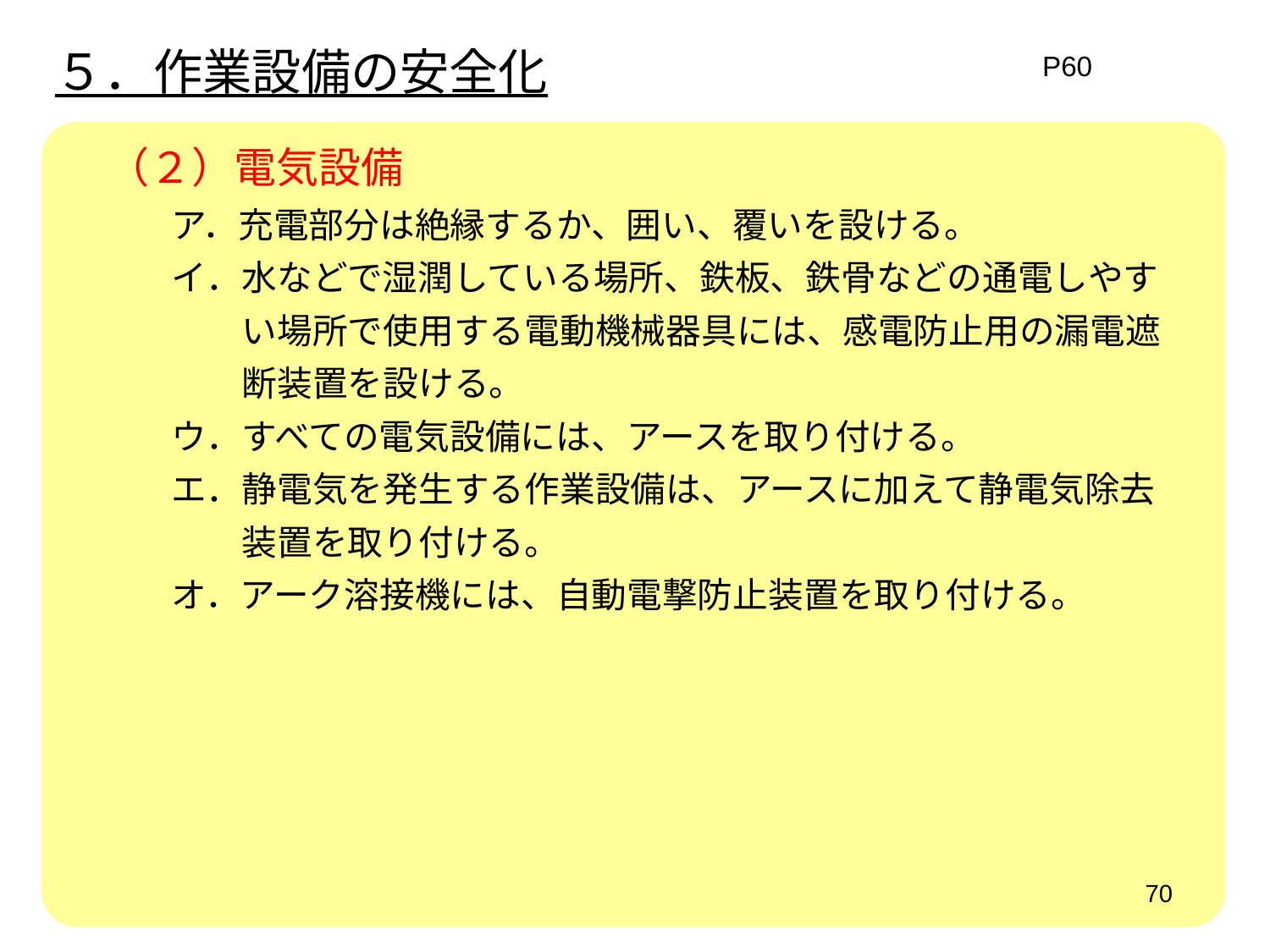

５．作業設備の安全化
P60
　（２）電気設備
　　　ア．充電部分は絶縁するか、囲い、覆いを設ける。
　　　イ．水などで湿潤している場所、鉄板、鉄骨などの通電しやす
　　　　　い場所で使用する電動機械器具には、感電防止用の漏電遮
　　　　　断装置を設ける。
　　　ウ．すべての電気設備には、アースを取り付ける。
　　　エ．静電気を発生する作業設備は、アースに加えて静電気除去
　　　　　装置を取り付ける。
　　　オ．アーク溶接機には、自動電撃防止装置を取り付ける。
70